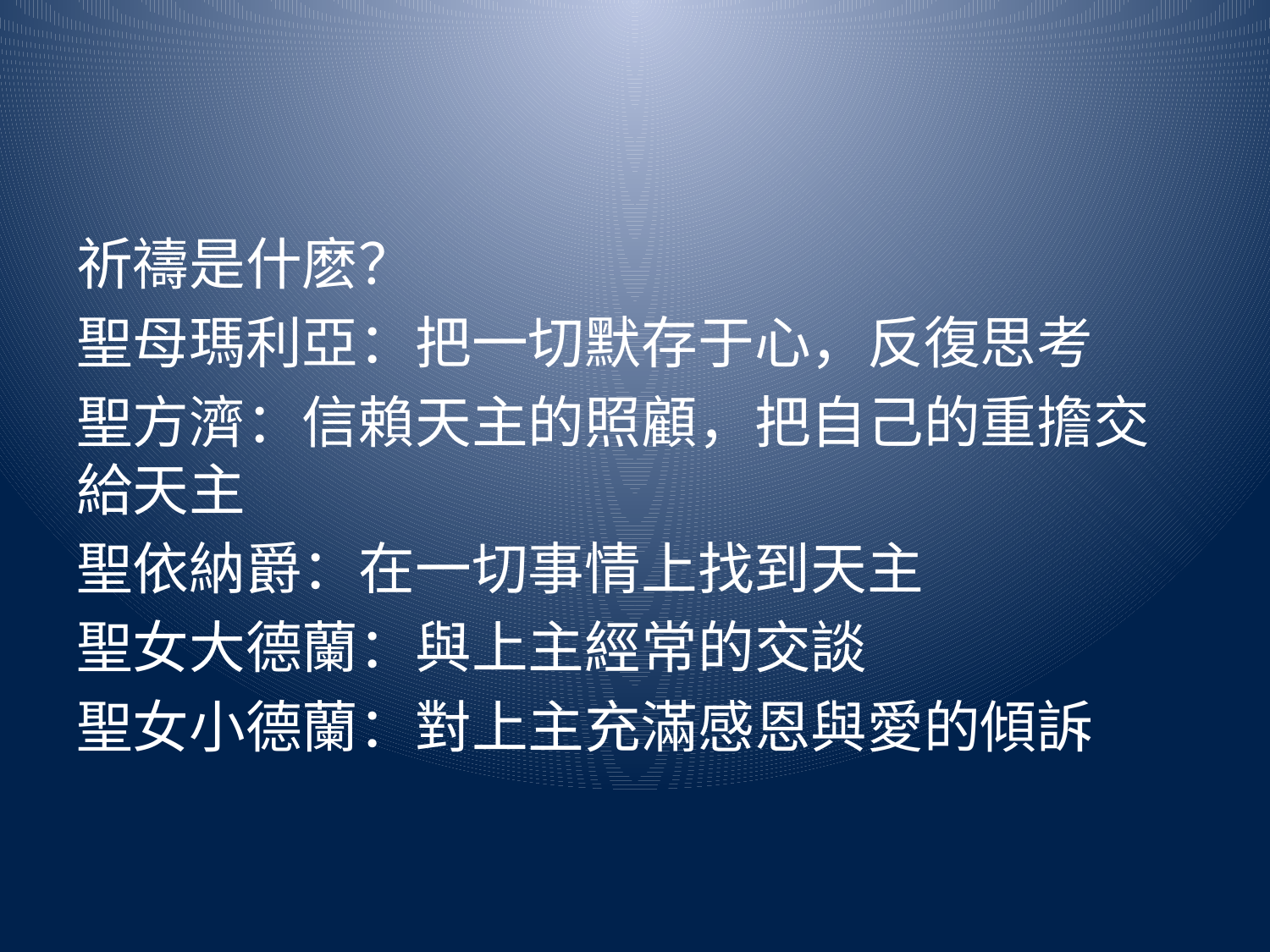

#
祈禱是什麽？
聖母瑪利亞：把一切默存于心，反復思考
聖方濟：信賴天主的照顧，把自己的重擔交給天主
聖依納爵：在一切事情上找到天主
聖女大德蘭：與上主經常的交談
聖女小德蘭：對上主充滿感恩與愛的傾訴